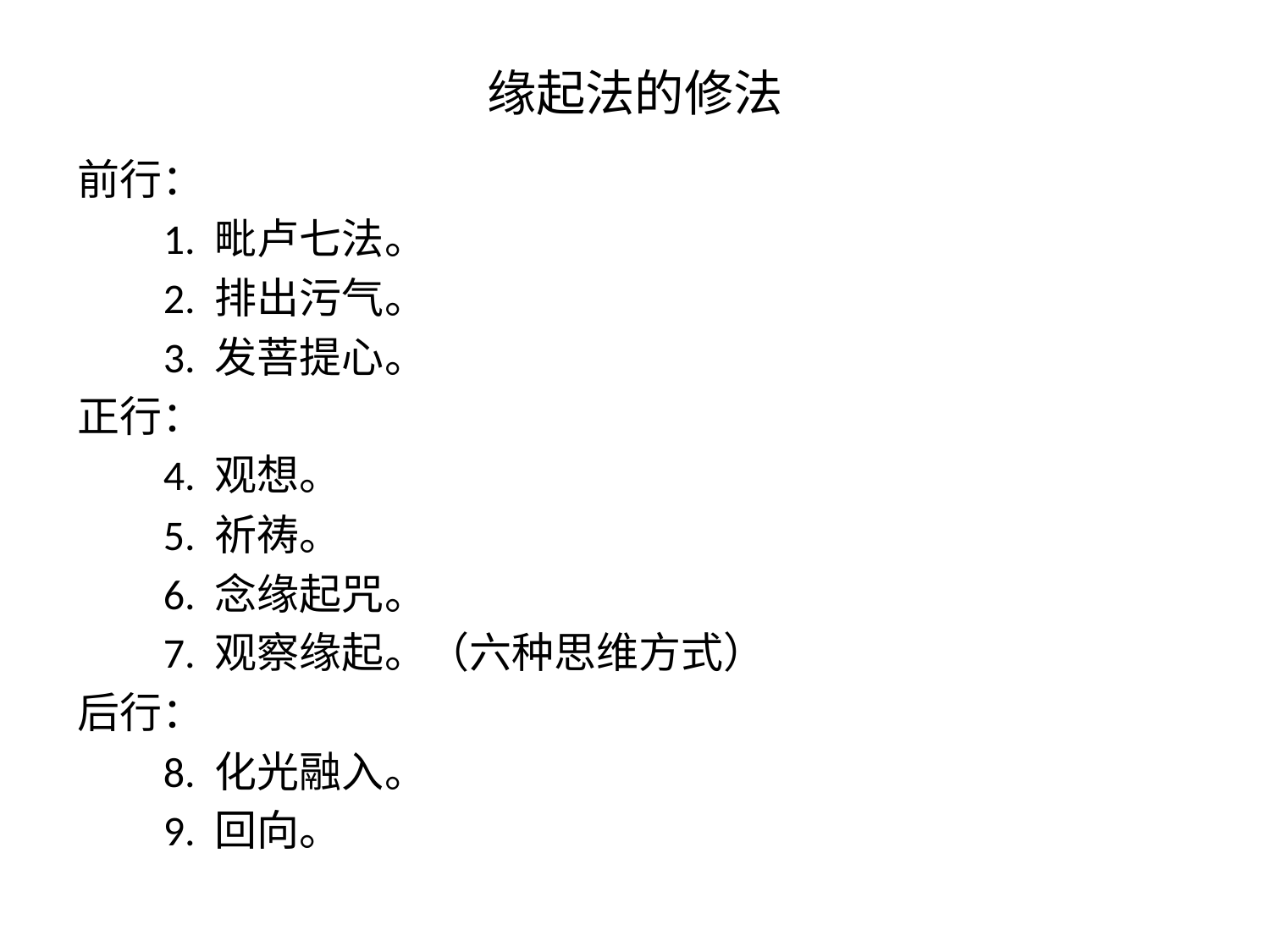

# 缘起法的修法
前行：
         1. 毗卢七法。
         2. 排出污气。
         3. 发菩提心。
正行：
         4. 观想。
         5. 祈祷。
         6. 念缘起咒。
         7. 观察缘起。（六种思维方式）
后行：
         8. 化光融入。
         9. 回向。